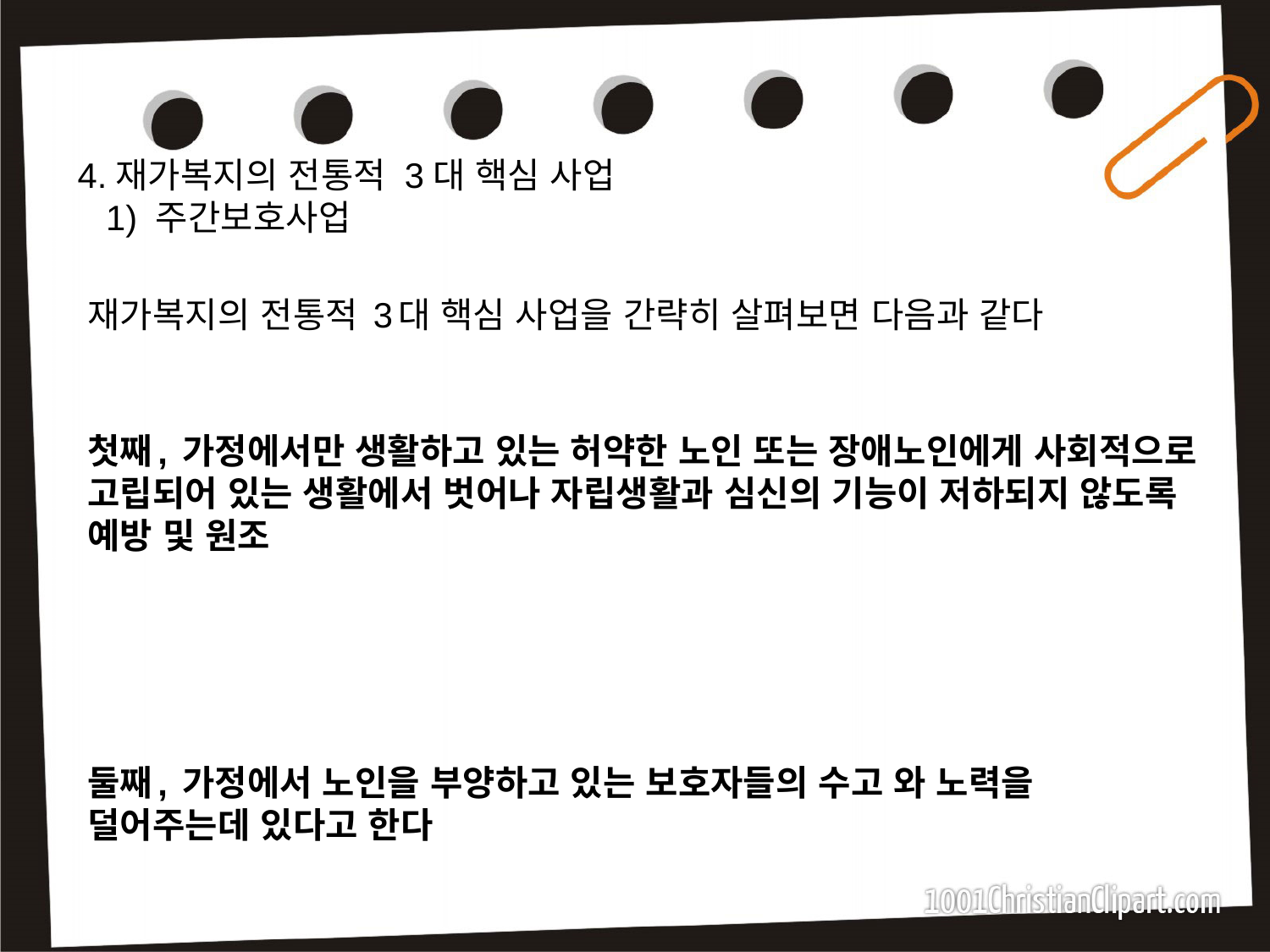

# 4.재가복지의 전통적 3대 핵심 사업 1) 주간보호사업
재가복지의 전통적 3대 핵심 사업을 간략히 살펴보면 다음과 같다

첫째, 가정에서만 생활하고 있는 허약한 노인 또는 장애노인에게 사회적으로 고립되어 있는 생활에서 벗어나 자립생활과 심신의 기능이 저하되지 않도록 예방 및 원조

둘째, 가정에서 노인을 부양하고 있는 보호자들의 수고 와 노력을 덜어주는데 있다고 한다